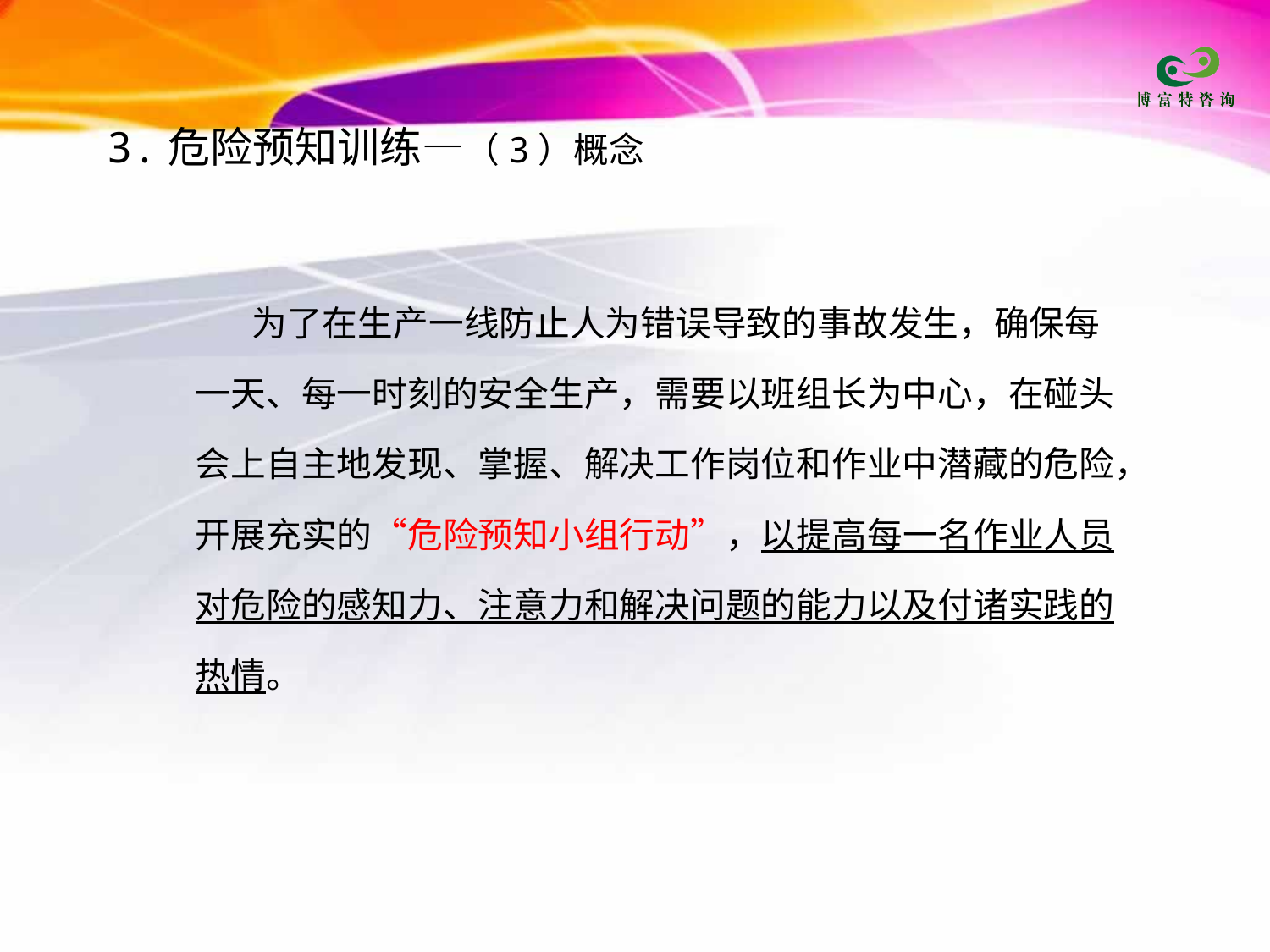

3.危险预知训练—（3）概念
     为了在生产一线防止人为错误导致的事故发生，确保每一天、每一时刻的安全生产，需要以班组长为中心，在碰头会上自主地发现、掌握、解决工作岗位和作业中潜藏的危险，开展充实的“危险预知小组行动”，以提高每一名作业人员对危险的感知力、注意力和解决问题的能力以及付诸实践的热情。